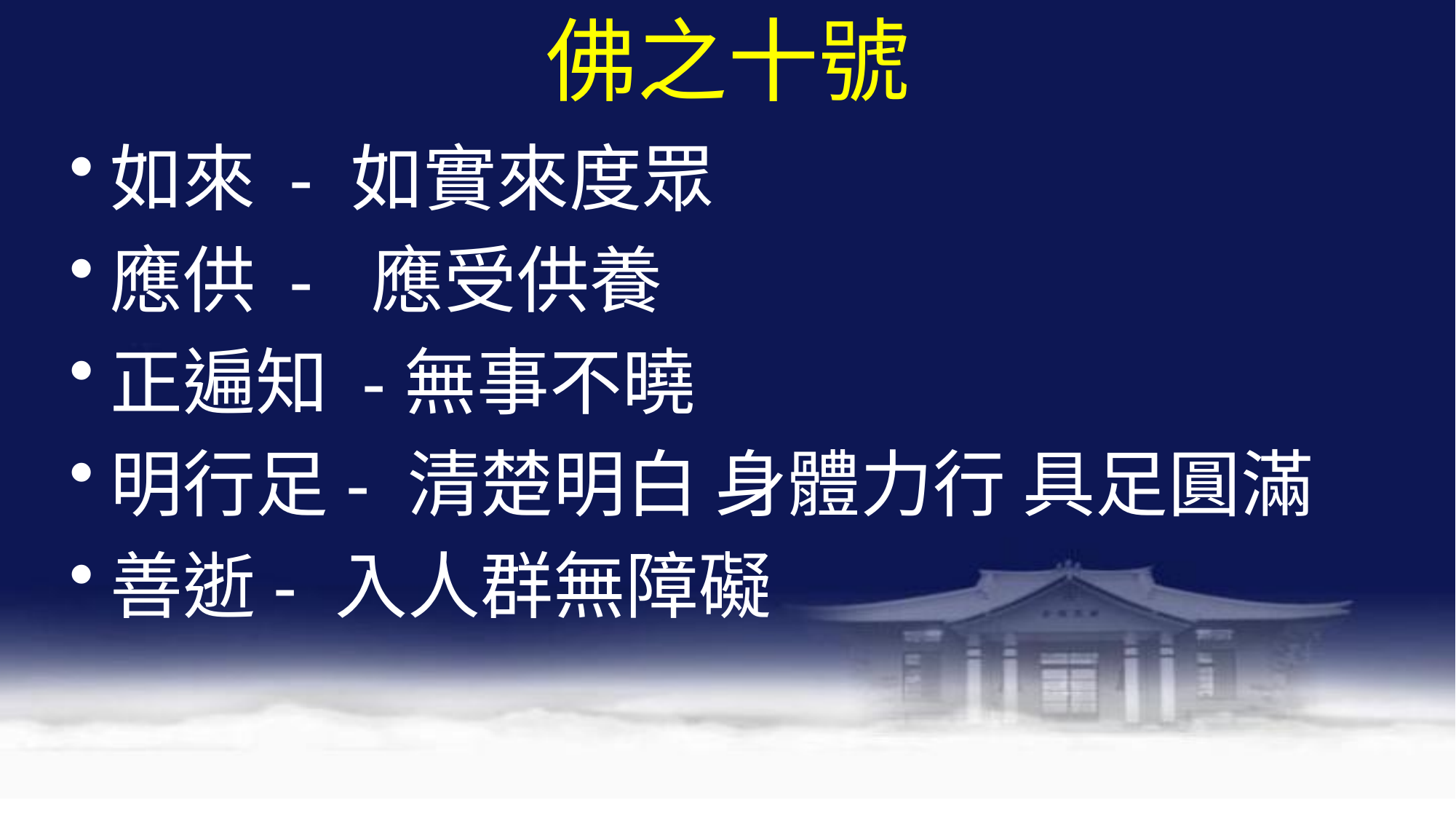

# 佛之十號
如來 - 如實來度眾
應供 -  應受供養
正遍知 -無事不曉
明行足- 清楚明白 身體力行 具足圓滿
善逝- 入人群無障礙